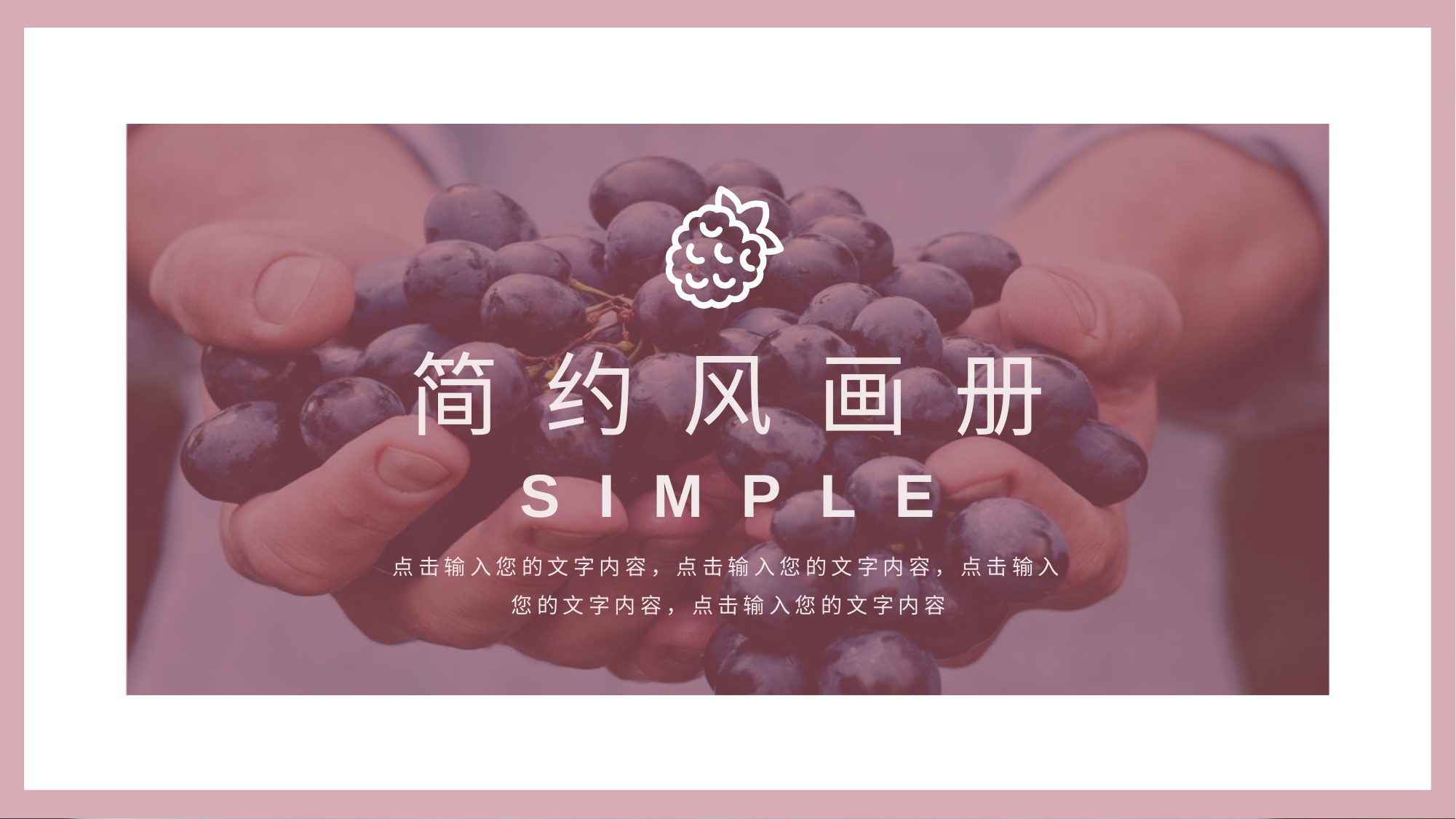

简约风画册
SIMPLE
点击输入您的文字内容，点击输入您的文字内容，点击输入您的文字内容，点击输入您的文字内容